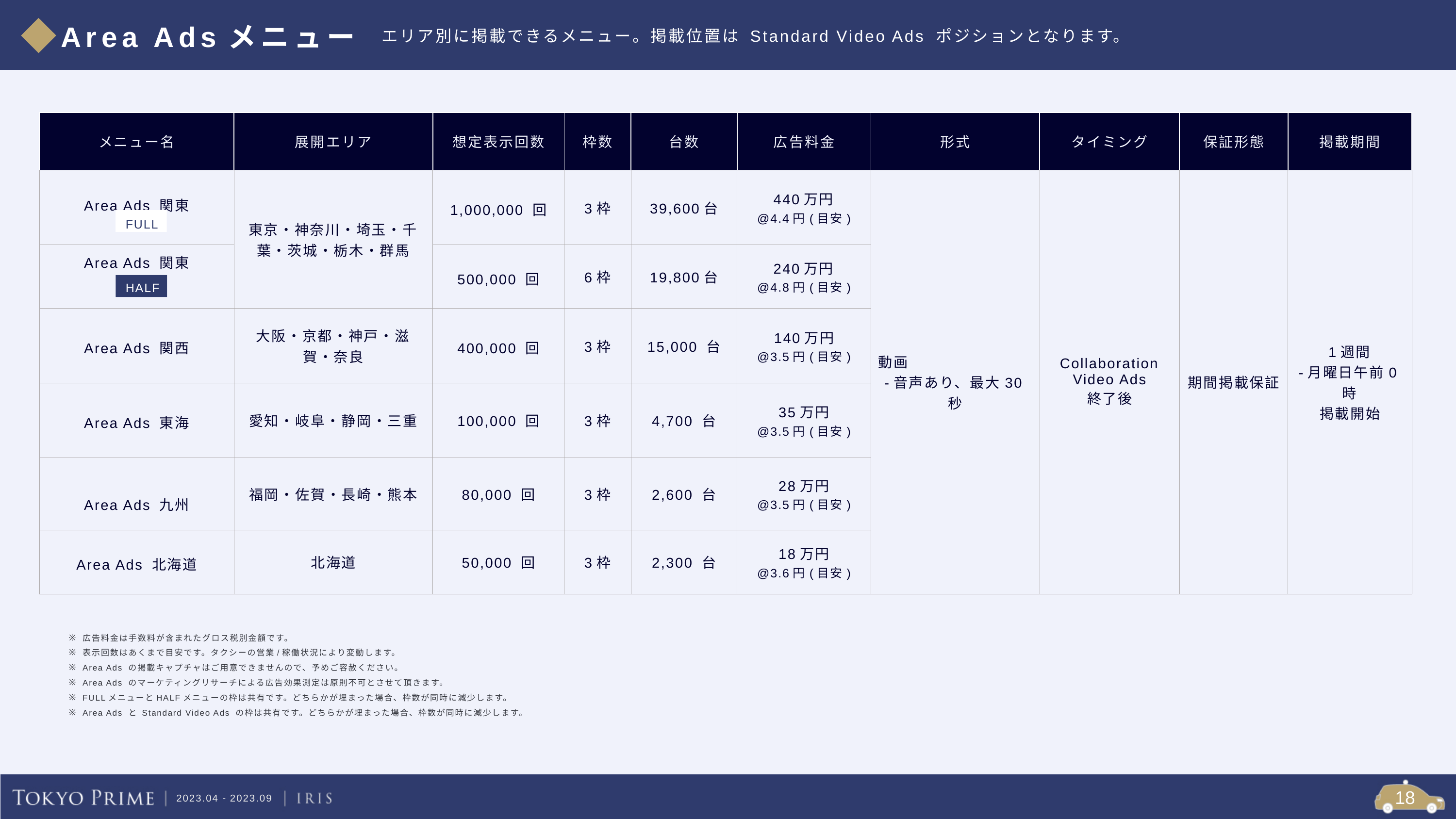

エリア別に掲載できるメニュー。掲載位置は Standard Video Ads ポジションとなります。
Area Adsメニュー
| メニュー名 | 展開エリア | 想定表示回数 | 枠数 | 台数 | 広告料金 | 形式 | タイミング | 保証形態 | 掲載期間 |
| --- | --- | --- | --- | --- | --- | --- | --- | --- | --- |
| Area Ads 関東 | 東京・神奈川・埼玉・千葉・茨城・栃木・群馬 | 1,000,000 回 | 3枠 | 39,600台 | 440万円 @4.4円(目安) | 動画 -音声あり、最大30秒 | Collaboration Video Ads 終了後 | 期間掲載保証 | 1週間 -月曜日午前0時 掲載開始 |
| Area Ads 関東 |  | 500,000 回 | 6枠 | 19,800台 | 240万円 @4.8円(目安) |  |  |  |  |
| Area Ads 関西 | 大阪・京都・神戸・滋賀・奈良 | 400,000 回 | 3枠 | 15,000 台 | 140万円 @3.5円(目安) |  |  |  |  |
| Area Ads 東海 | 愛知・岐阜・静岡・三重 | 100,000 回 | 3枠 | 4,700 台 | 35万円 @3.5円(目安) |  |  |  |  |
| Area Ads 九州 | 福岡・佐賀・長崎・熊本 | 80,000 回 | 3枠 | 2,600 台 | 28万円 @3.5円(目安) |  |  |  |  |
| Area Ads 北海道 | 北海道 | 50,000 回 | 3枠 | 2,300 台 | 18万円 @3.6円(目安) |  |  |  |  |

FULL

HALF
広告料金は手数料が含まれたグロス税別金額です。
表示回数はあくまで目安です。タクシーの営業/稼働状況により変動します。
Area Ads の掲載キャプチャはご用意できませんので、予めご容赦ください。
Area Ads のマーケティングリサーチによる広告効果測定は原則不可とさせて頂きます。
FULLメニューとHALFメニューの枠は共有です。どちらかが埋まった場合、枠数が同時に減少します。
Area Ads と Standard Video Ads の枠は共有です。どちらかが埋まった場合、枠数が同時に減少します。